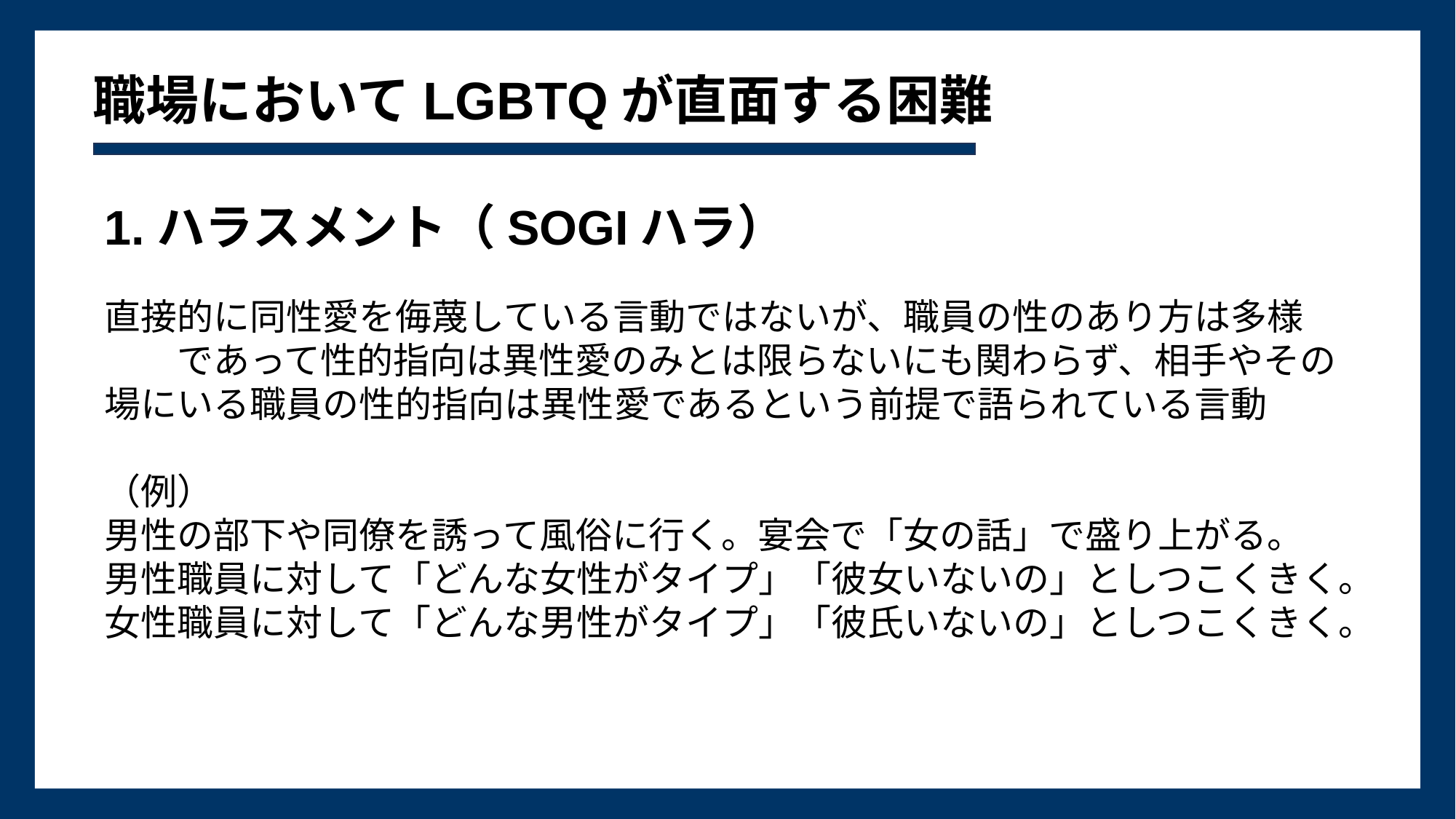

# 職場においてLGBTQが直面する困難

1.ハラスメント（SOGIハラ）
直接的に同性愛を侮蔑している言動ではないが、職員の性のあり方は多様　　　であって性的指向は異性愛のみとは限らないにも関わらず、相手やその場にいる職員の性的指向は異性愛であるという前提で語られている言動

（例）
男性の部下や同僚を誘って風俗に行く。宴会で「女の話」で盛り上がる。
男性職員に対して「どんな女性がタイプ」「彼女いないの」としつこくきく。
女性職員に対して「どんな男性がタイプ」「彼氏いないの」としつこくきく。